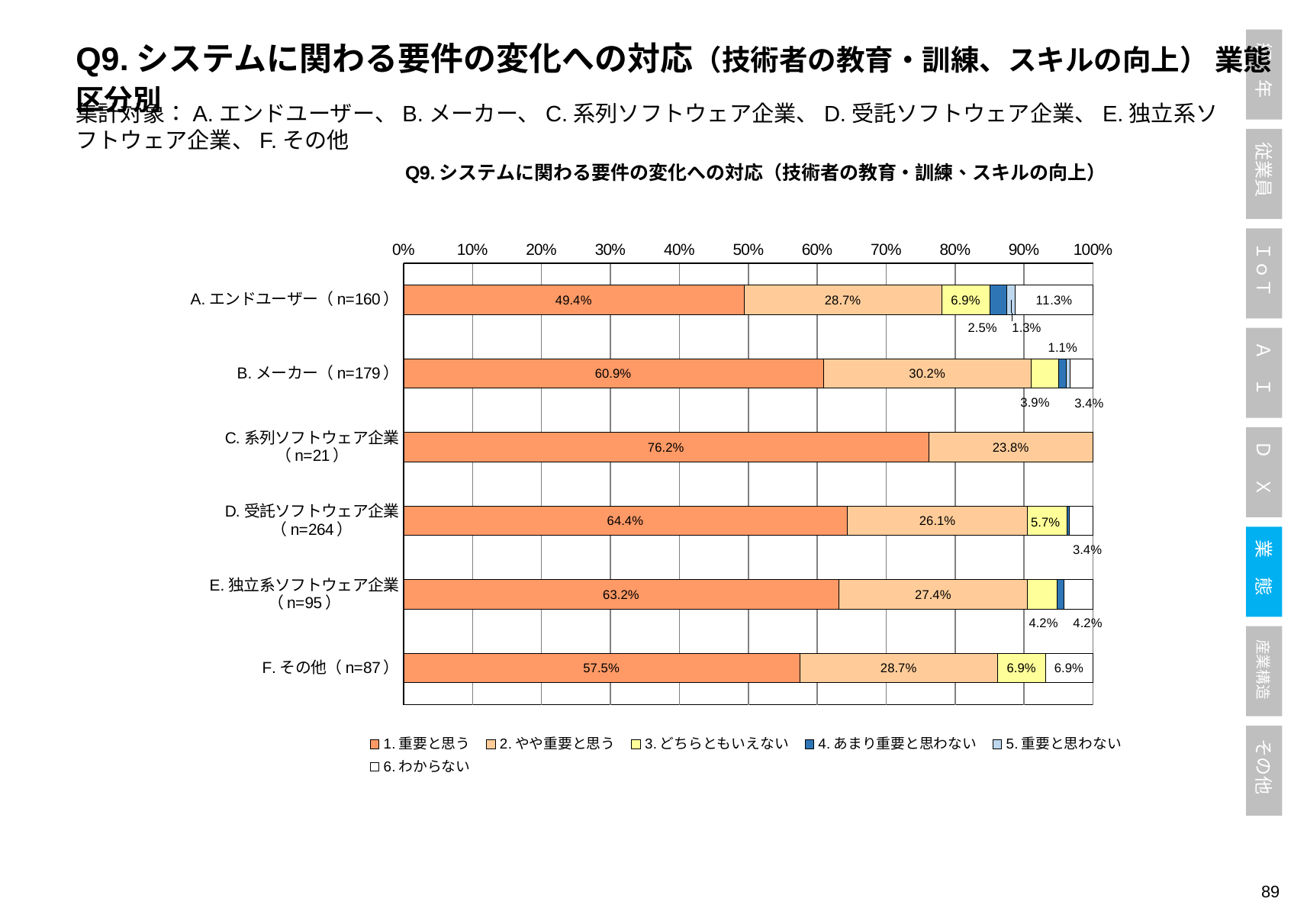

Q9.システムに関わる要件の変化への対応（技術者の教育・訓練、スキルの向上） 業態区分別
集計対象：A.エンドユーザー、B.メーカー、C.系列ソフトウェア企業、D.受託ソフトウェア企業、E.独立系ソフトウェア企業、F.その他

### Chart: Q9.システムに関わる要件の変化への対応（技術者の教育・訓練、スキルの向上）

| Category | 1.重要と思う | 2.やや重要と思う | 3.どちらともいえない | 4.あまり重要と思わない | 5.重要と思わない | 6.わからない |
|---|---|---|---|---|---|---|
| A.エンドユーザー（n=160） | 0.49375 | 0.2875 | 0.06875 | 0.025 | 0.0125 | 0.1125 |
| B.メーカー（n=179） | 0.6089385474860335 | 0.3016759776536313 | 0.03910614525139665 | 0.0111731843575419 | 0.00558659217877095 | 0.0335195530726257 |
| C.系列ソフトウェア企業（n=21） | 0.7619047619047619 | 0.23809523809523808 | 0.0 | 0.0 | 0.0 | 0.0 |
| D.受託ソフトウェア企業（n=264） | 0.6439393939393939 | 0.26136363636363635 | 0.056818181818181816 | 0.003787878787878788 | 0.0 | 0.03409090909090909 |
| E.独立系ソフトウェア企業（n=95） | 0.631578947368421 | 0.2736842105263158 | 0.042105263157894736 | 0.010526315789473684 | 0.0 | 0.042105263157894736 |
| F.その他（n=87） | 0.5747126436781609 | 0.28735632183908044 | 0.06896551724137931 | 0.0 | 0.0 | 0.06896551724137931 |
89